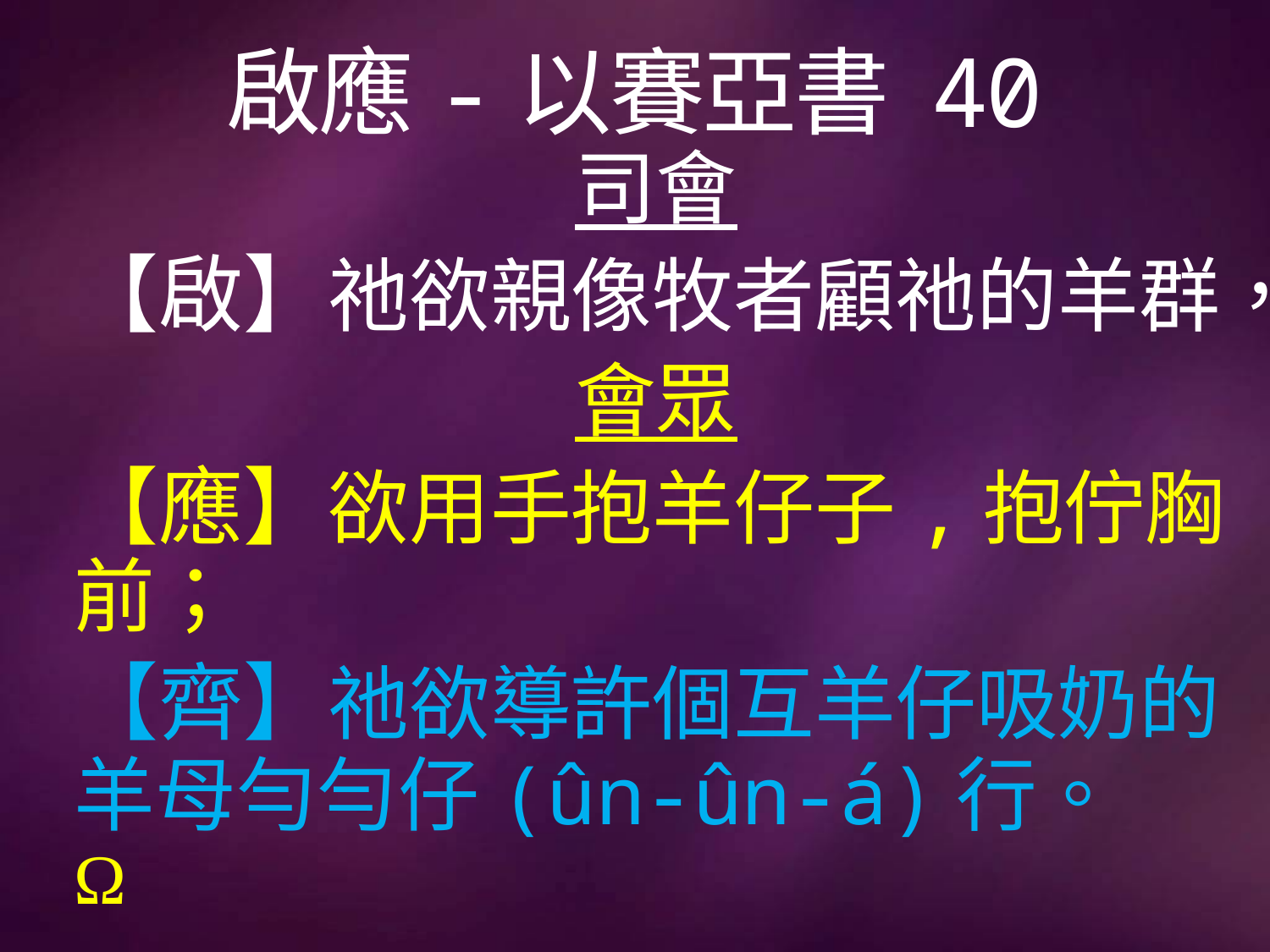

# 啟應-以賽亞書 40
司會
【啟】祂欲親像牧者顧祂的羊群，
會眾
【應】欲用手抱羊仔子,抱佇胸前；
【齊】祂欲導許個互羊仔吸奶的羊母勻勻仔(ûn-ûn-á)行。   Ω